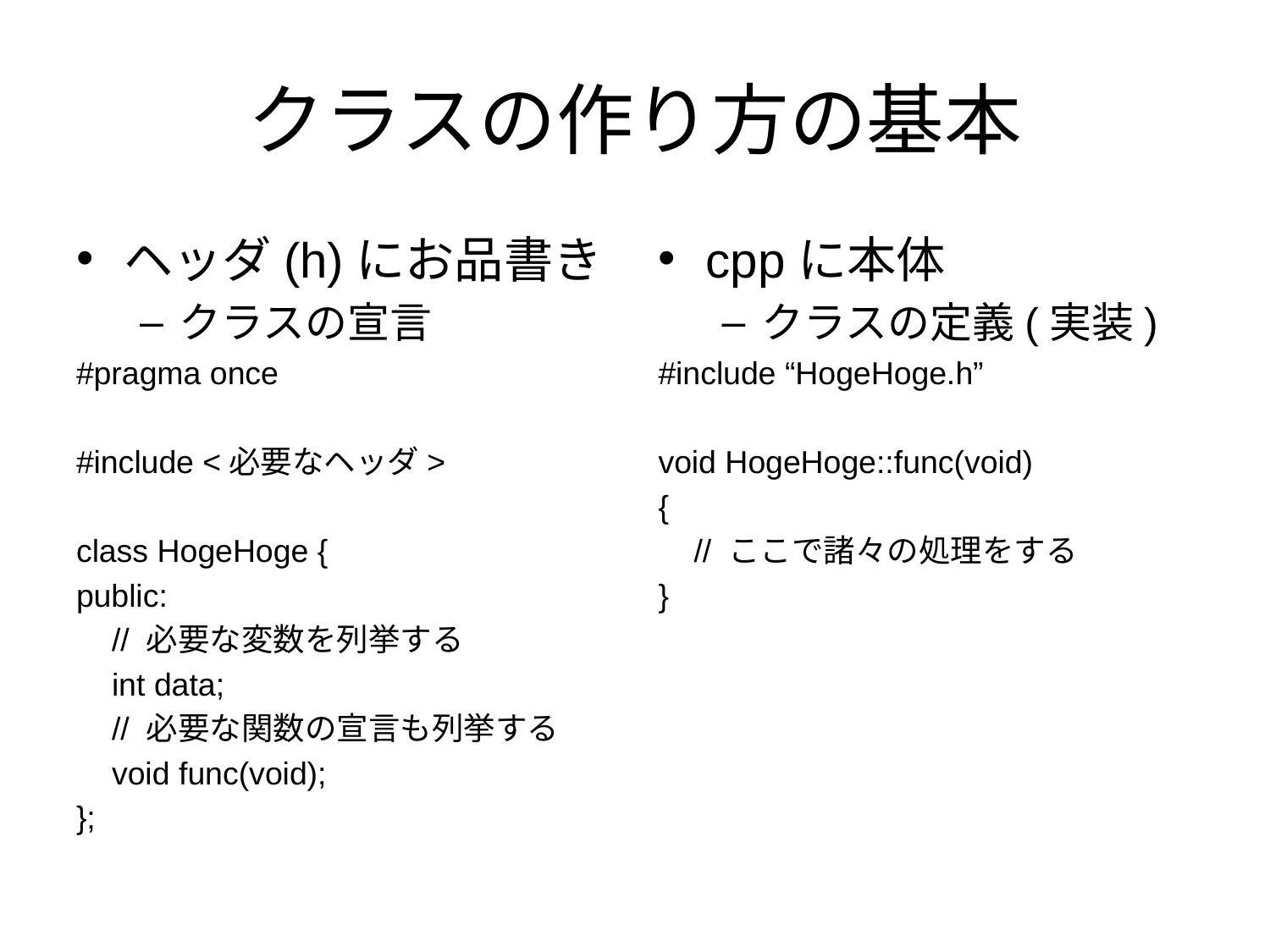

# クラスの作り方の基本
ヘッダ(h)にお品書き
クラスの宣言
#pragma once

#include <必要なヘッダ>

class HogeHoge {
public:
    // 必要な変数を列挙する
    int data;
    // 必要な関数の宣言も列挙する
    void func(void);
};
cppに本体
クラスの定義(実装)
#include “HogeHoge.h”

void HogeHoge::func(void)
{
    // ここで諸々の処理をする
}